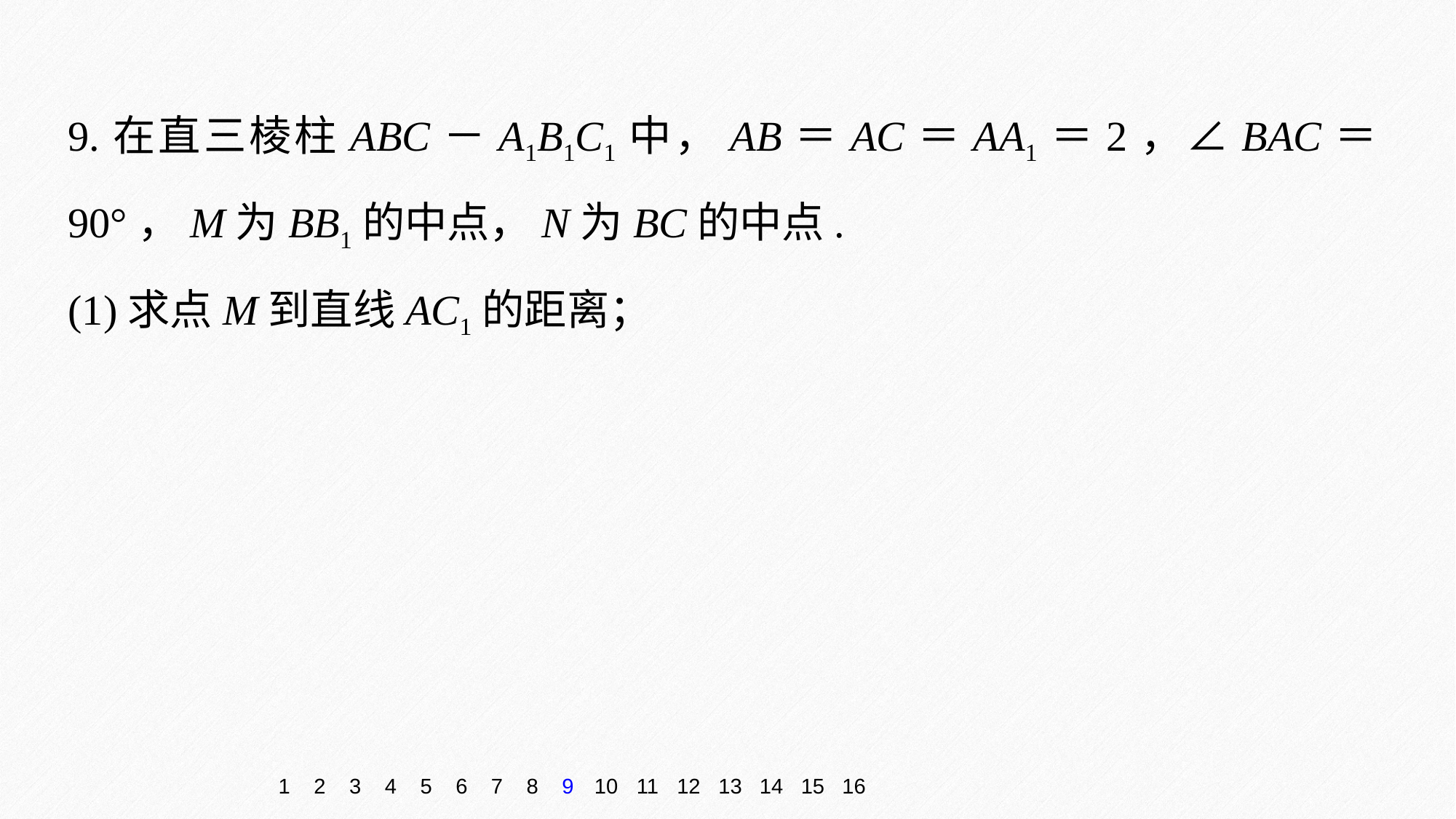

9.在直三棱柱ABC－A1B1C1中，AB＝AC＝AA1＝2，∠BAC＝90°，M为BB1的中点，N为BC的中点.
(1)求点M到直线AC1的距离；
1
2
3
4
5
6
7
8
9
10
11
12
13
14
15
16